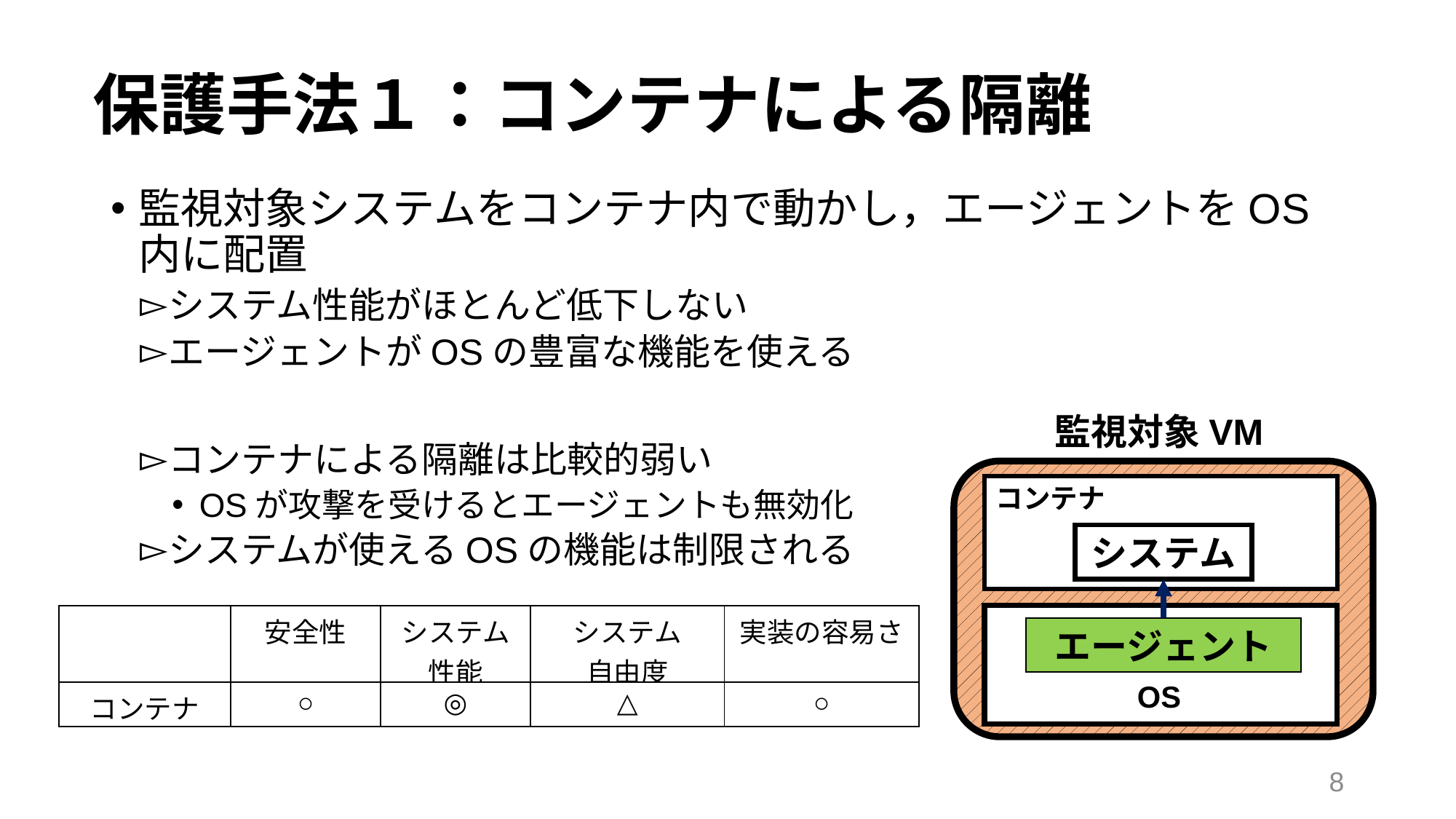

# 保護手法１：コンテナによる隔離
監視対象システムをコンテナ内で動かし，エージェントをOS内に配置
システム性能がほとんど低下しない
エージェントがOSの豊富な機能を使える

コンテナによる隔離は比較的弱い
OSが攻撃を受けるとエージェントも無効化
システムが使えるOSの機能は制限される
監視対象VM

コンテナ

システム
|  | 安全性 | システム性能 | システム 自由度 | 実装の容易さ |
| --- | --- | --- | --- | --- |
| コンテナ | ○ | ◎ | △ | ○ |

エージェント
OS
8